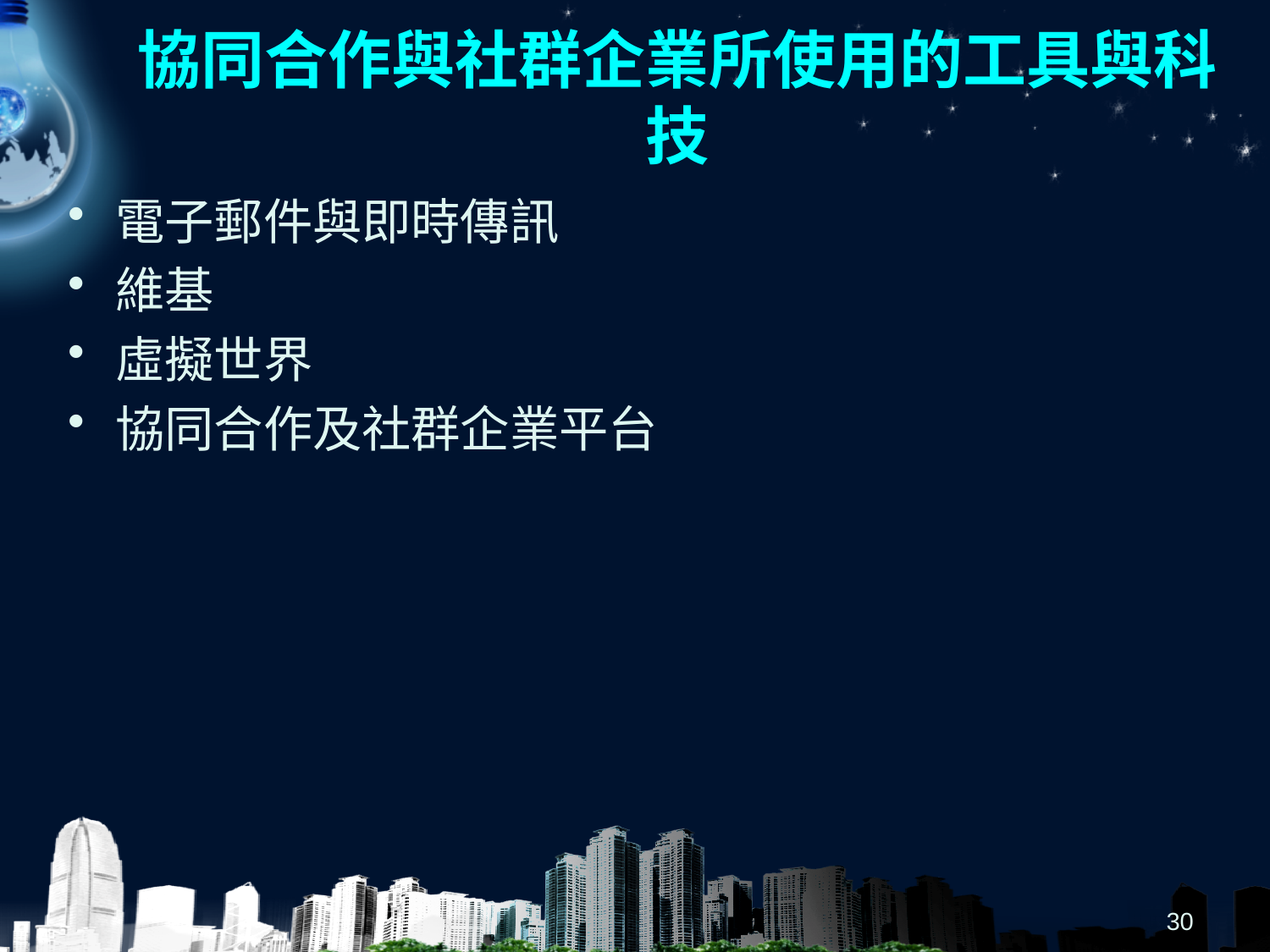

# 協同合作與社群企業所使用的工具與科技
電子郵件與即時傳訊
維基
虛擬世界
協同合作及社群企業平台
30